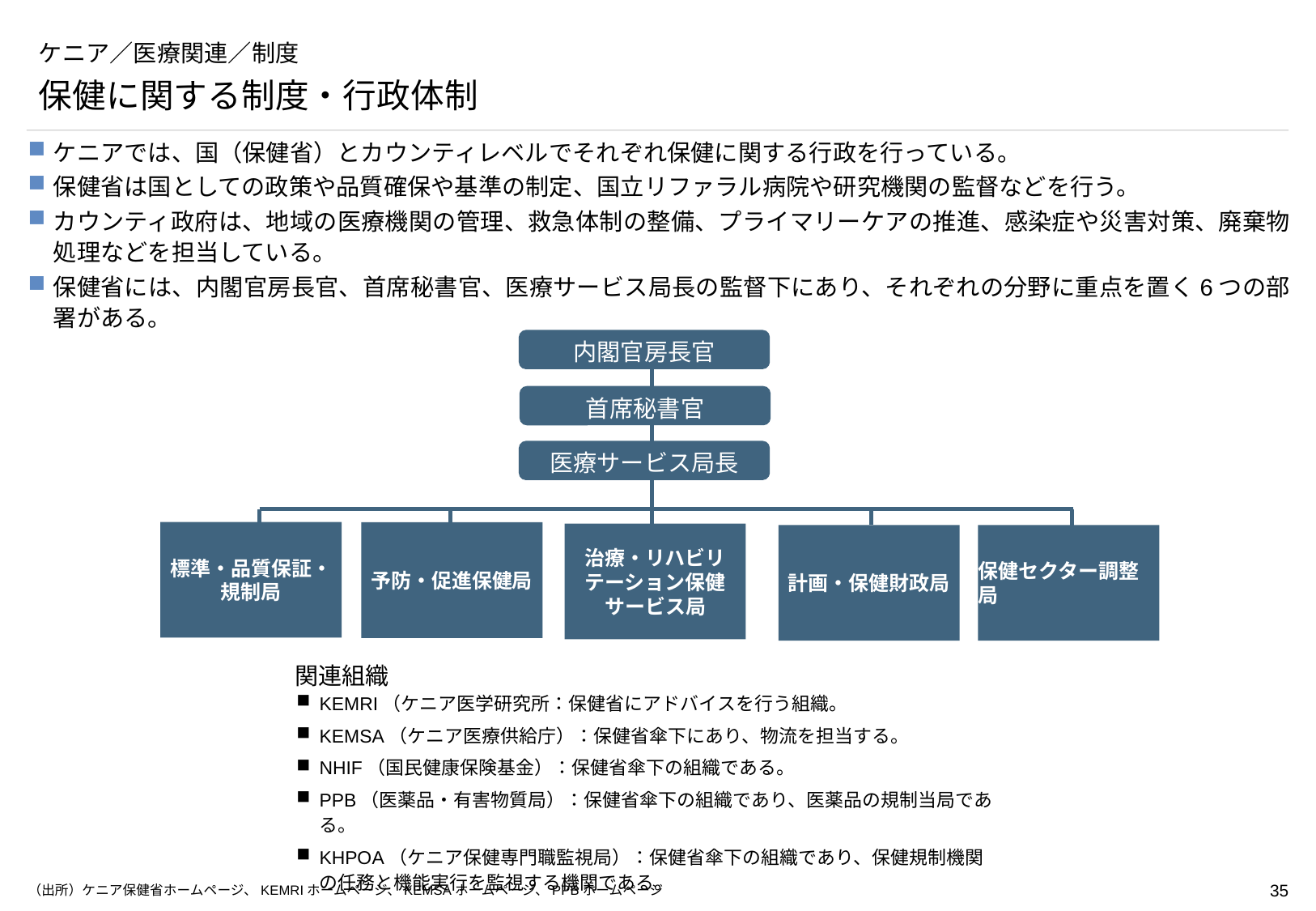

# ケニア／医療関連／制度
保健に関する制度・行政体制
ケニアでは、国（保健省）とカウンティレベルでそれぞれ保健に関する行政を行っている。
保健省は国としての政策や品質確保や基準の制定、国立リファラル病院や研究機関の監督などを行う。
カウンティ政府は、地域の医療機関の管理、救急体制の整備、プライマリーケアの推進、感染症や災害対策、廃棄物処理などを担当している。
保健省には、内閣官房長官、首席秘書官、医療サービス局長の監督下にあり、それぞれの分野に重点を置く6つの部署がある。
内閣官房長官
首席秘書官
医療サービス局長
標準・品質保証・規制局
予防・促進保健局
治療・リハビリテーション保健サービス局
計画・保健財政局
保健セクター調整局
関連組織
KEMRI（ケニア医学研究所：保健省にアドバイスを行う組織。
KEMSA（ケニア医療供給庁）：保健省傘下にあり、物流を担当する。
NHIF（国民健康保険基金）：保健省傘下の組織である。
PPB（医薬品・有害物質局）：保健省傘下の組織であり、医薬品の規制当局である。
KHPOA（ケニア保健専門職監視局）：保健省傘下の組織であり、保健規制機関の任務と機能実行を監視する機関である。
（出所）ケニア保健省ホームページ、KEMRIホームページ、KEMSAホームページ、PPBホームページ